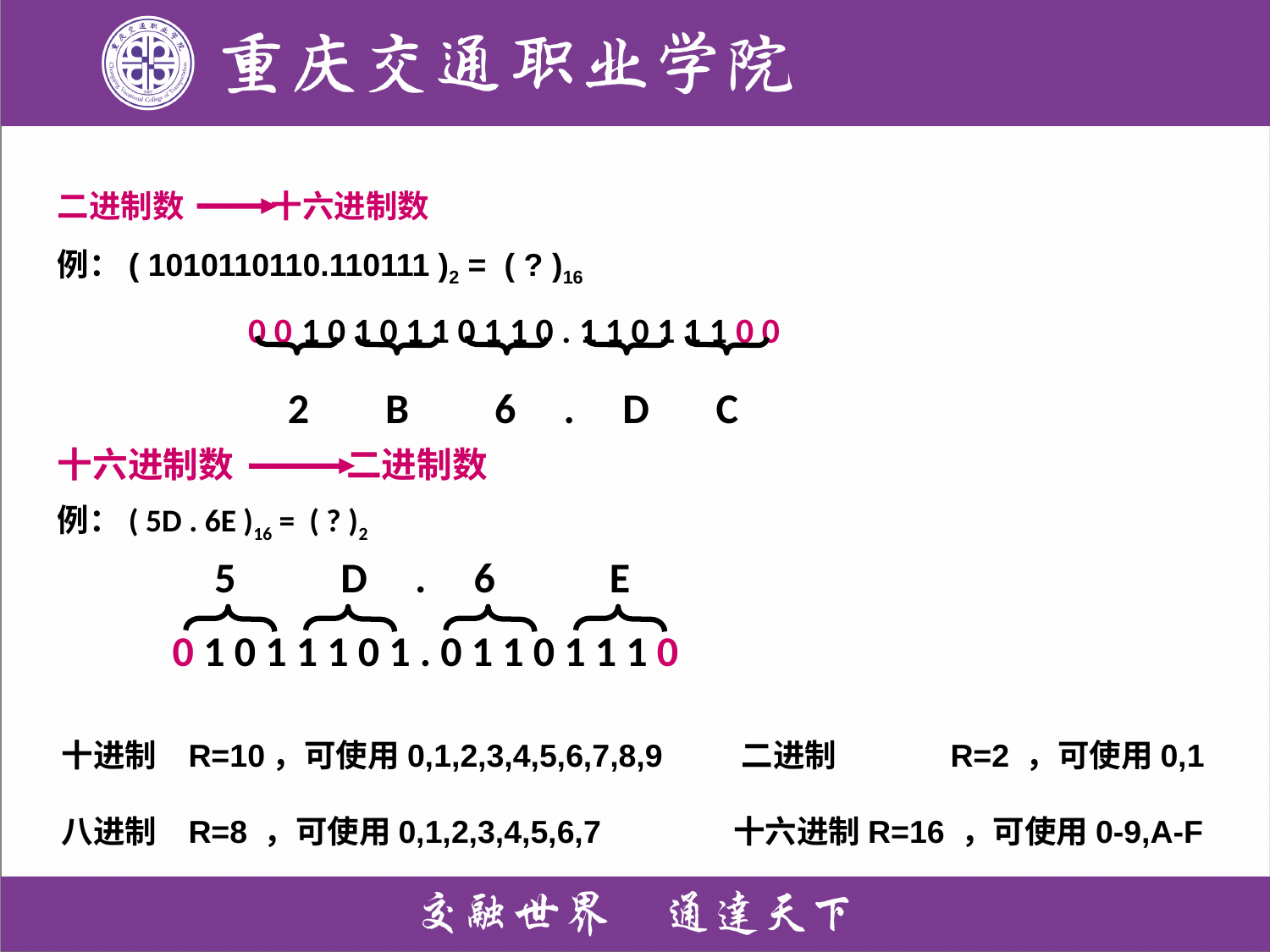

二进制数            十六进制数
例：( 1010110110.110111 )2 =  ( ? )16
                 0 0 1 0 1 0 1 1 0 1 1 0 . 1 1 0 1 1 1 0 0
                2        B         6     .     D       C

十六进制数              二进制数
例：( 5D . 6E )16 =  ( ? )2
              5           D     .     6            E
        0 1 0 1 1 1 0 1 . 0 1 1 0 1 1 1 0

十进制	R=10，可使用0,1,2,3,4,5,6,7,8,9        二进制	R=2 ，可使用0,1
八进制	R=8 ，可使用0,1,2,3,4,5,6,7              十六进制R=16 ，可使用0-9,A-F